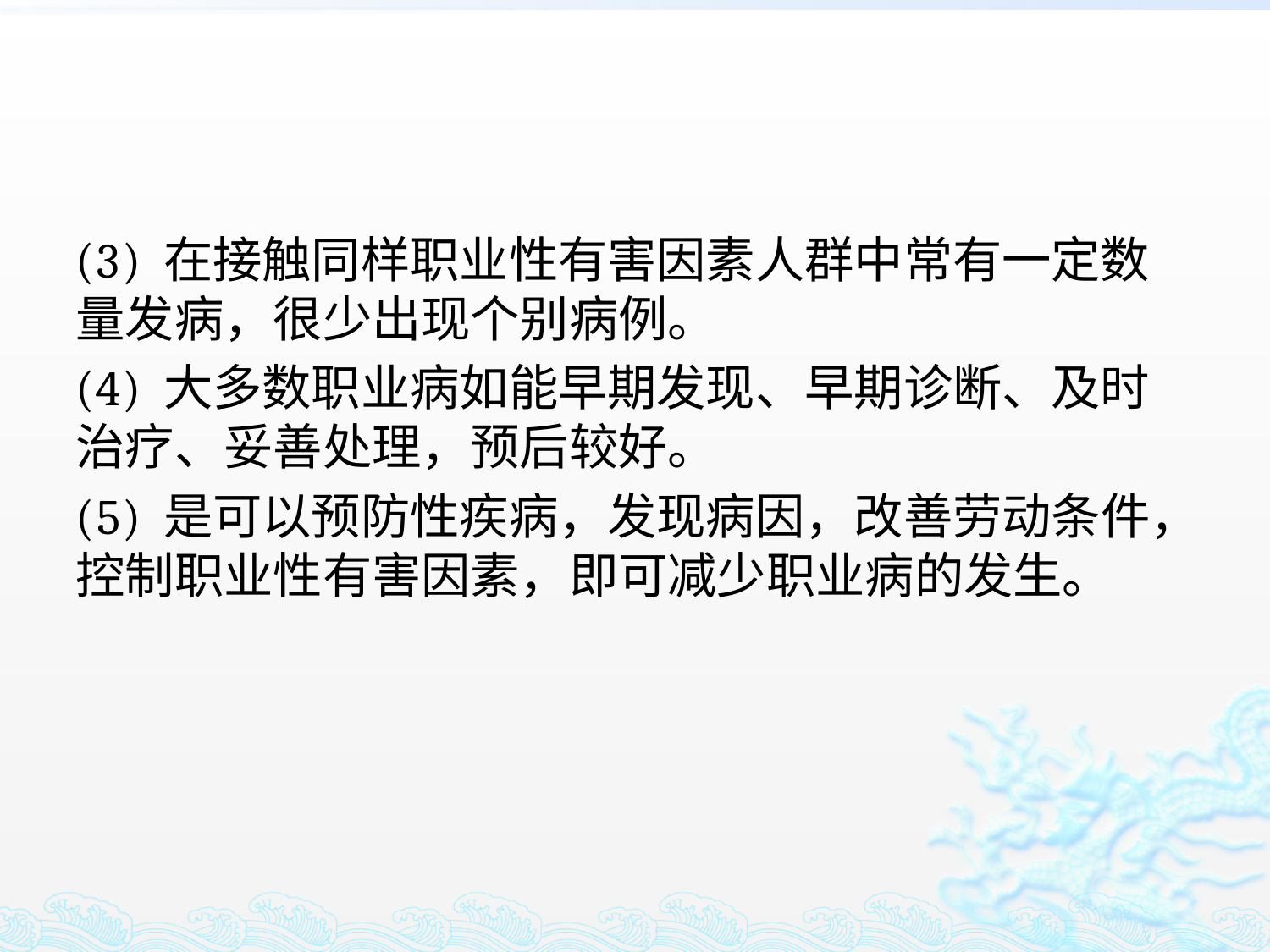

#
(3) 在接触同样职业性有害因素人群中常有一定数量发病，很少出现个别病例。
(4) 大多数职业病如能早期发现、早期诊断、及时治疗、妥善处理，预后较好。
(5) 是可以预防性疾病，发现病因，改善劳动条件，控制职业性有害因素，即可减少职业病的发生。